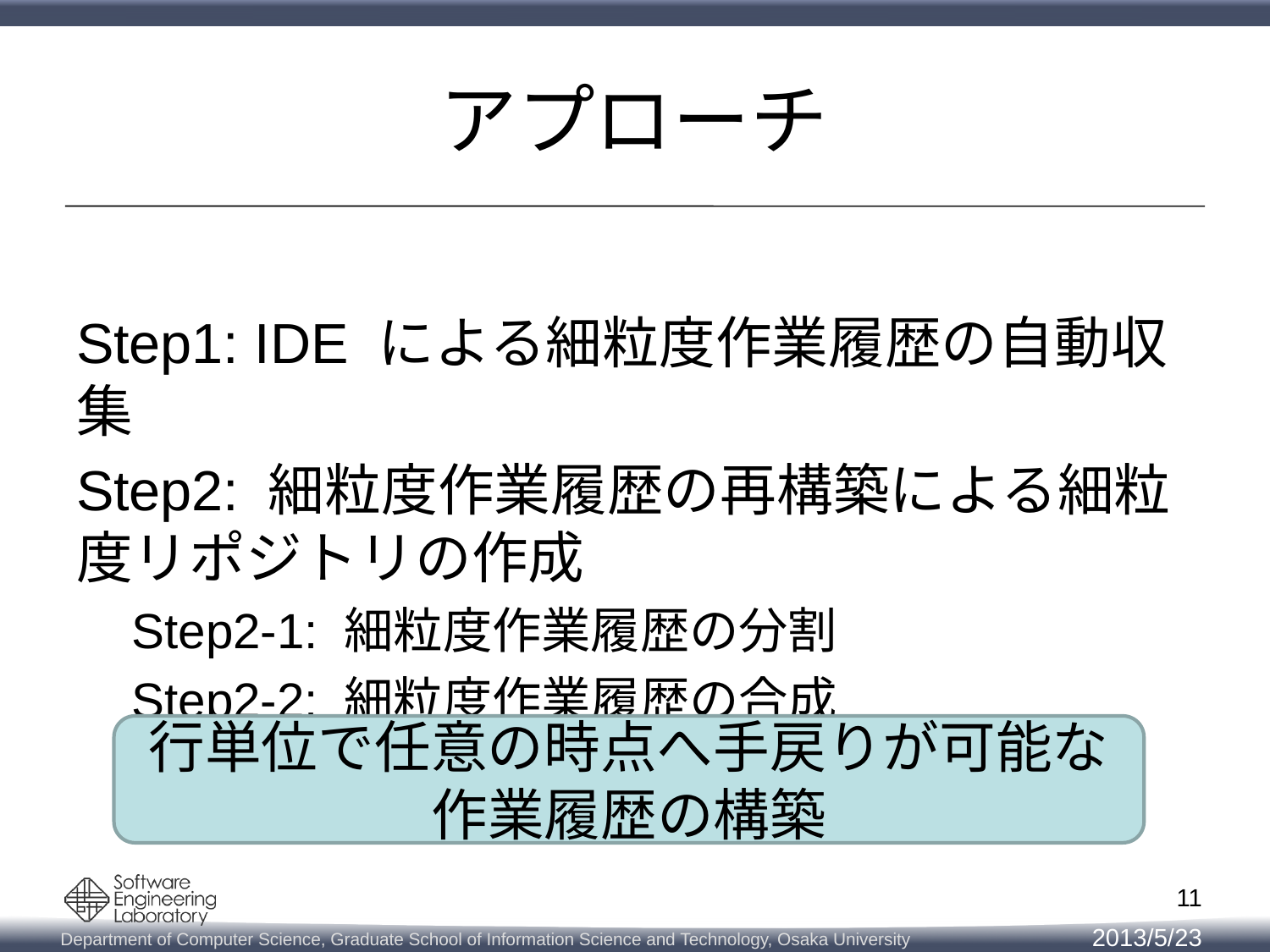

# アプローチ

Step1: IDE による細粒度作業履歴の自動収集
Step2: 細粒度作業履歴の再構築による細粒度リポジトリの作成
Step2-1: 細粒度作業履歴の分割
Step2-2: 細粒度作業履歴の合成

行単位で任意の時点へ手戻りが可能な
作業履歴の構築
11
2013/5/23